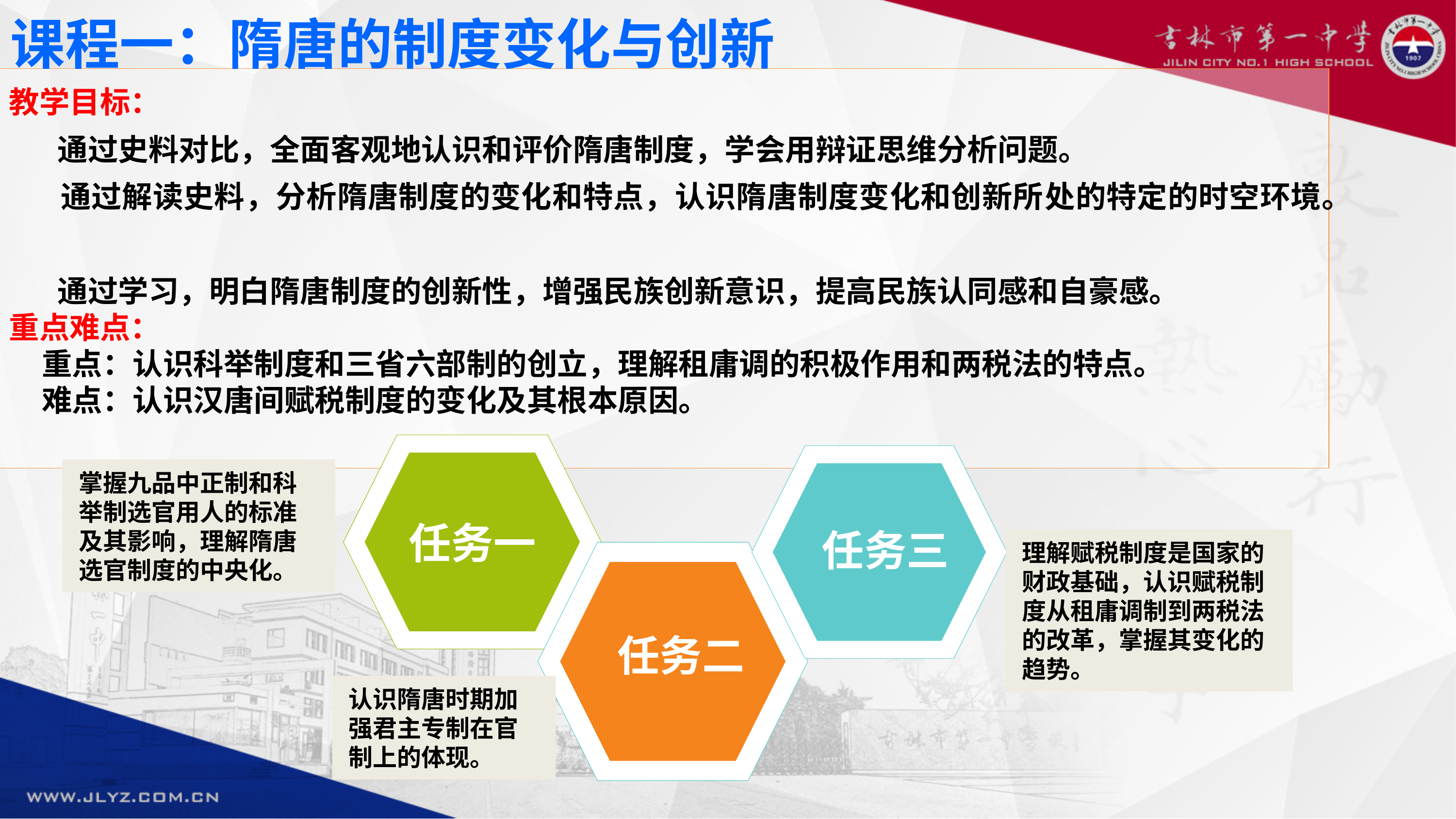

课程一：隋唐的制度变化与创新
教学目标：
      通过史料对比，全面客观地认识和评价隋唐制度，学会用辩证思维分析问题。
      通过解读史料，分析隋唐制度的变化和特点，认识隋唐制度变化和创新所处的特定的时空环境。
      通过学习，明白隋唐制度的创新性，增强民族创新意识，提高民族认同感和自豪感。
重点难点：
重点：认识科举制度和三省六部制的创立，理解租庸调的积极作用和两税法的特点。
难点：认识汉唐间赋税制度的变化及其根本原因。

任务一

任务三
掌握九品中正制和科举制选官用人的标准及其影响，理解隋唐选官制度的中央化。
理解赋税制度是国家的财政基础，认识赋税制度从租庸调制到两税法的改革，掌握其变化的趋势。

任务二
认识隋唐时期加强君主专制在官制上的体现。